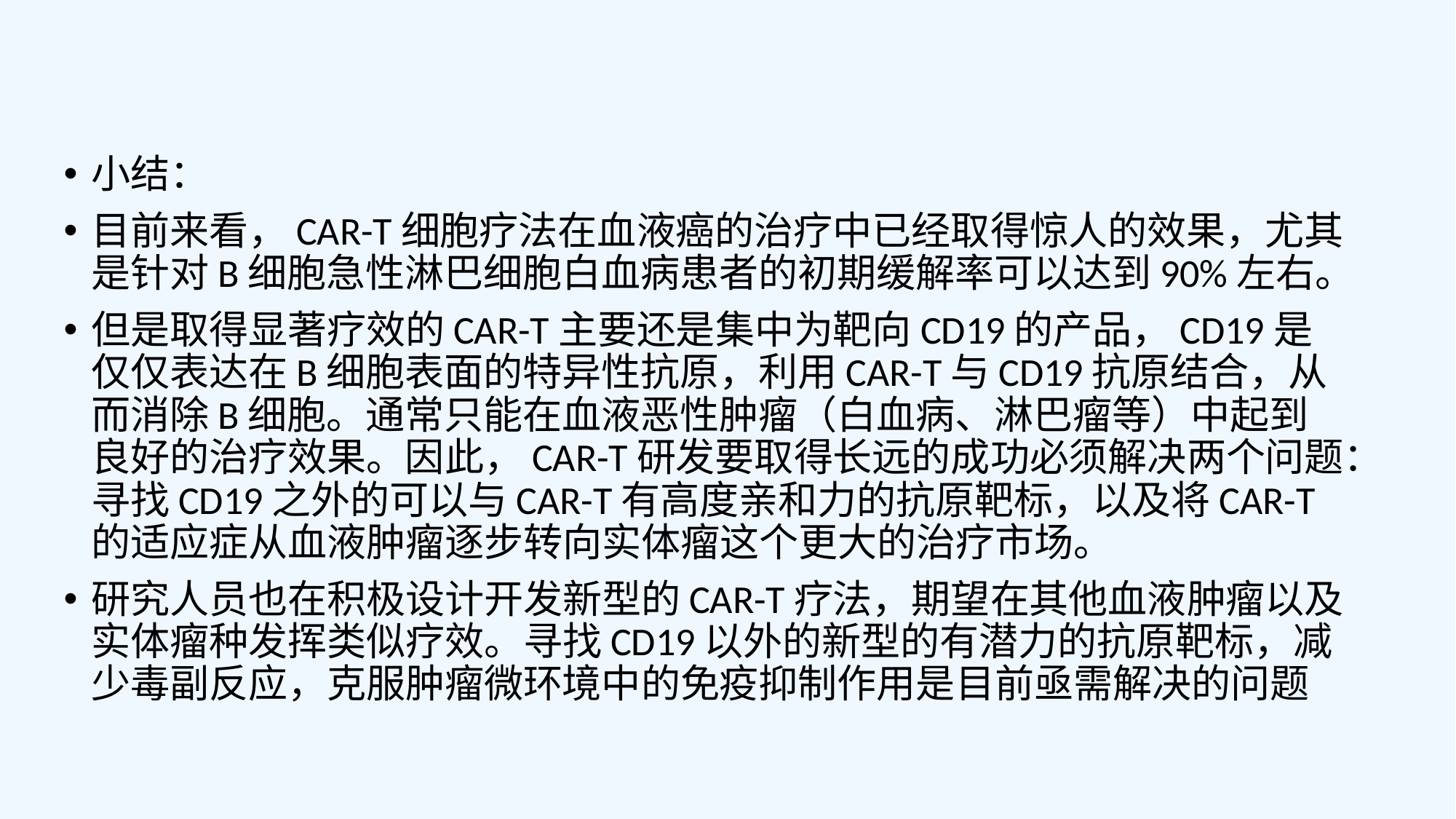

小结：
目前来看，CAR-T细胞疗法在血液癌的治疗中已经取得惊人的效果，尤其是针对B细胞急性淋巴细胞白血病患者的初期缓解率可以达到90%左右。
但是取得显著疗效的CAR-T主要还是集中为靶向CD19的产品，CD19是仅仅表达在B细胞表面的特异性抗原，利用CAR-T与CD19抗原结合，从而消除B细胞。通常只能在血液恶性肿瘤（白血病、淋巴瘤等）中起到良好的治疗效果。因此，CAR-T研发要取得长远的成功必须解决两个问题：寻找CD19之外的可以与CAR-T有高度亲和力的抗原靶标，以及将CAR-T的适应症从血液肿瘤逐步转向实体瘤这个更大的治疗市场。
研究人员也在积极设计开发新型的CAR-T疗法，期望在其他血液肿瘤以及实体瘤种发挥类似疗效。寻找CD19以外的新型的有潜力的抗原靶标，减少毒副反应，克服肿瘤微环境中的免疫抑制作用是目前亟需解决的问题